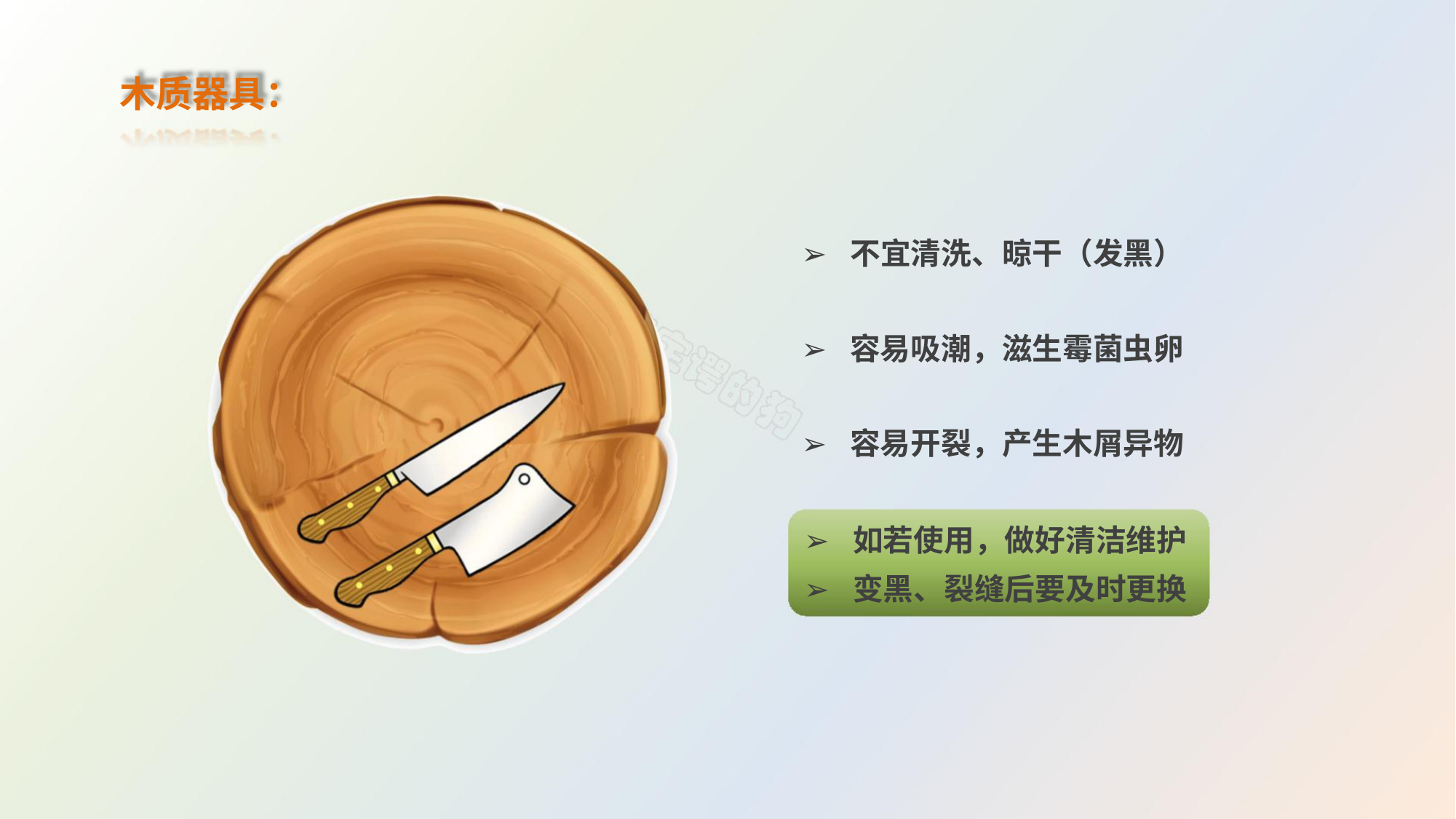

木质器具：
➢ 不宜清洗、晾干（发黑）
➢ 容易吸潮，滋生霉菌虫卵
➢ 容易开裂，产生木屑异物
➢ 如若使用，做好清洁维护
➢ 变黑、裂缝后要及时更换